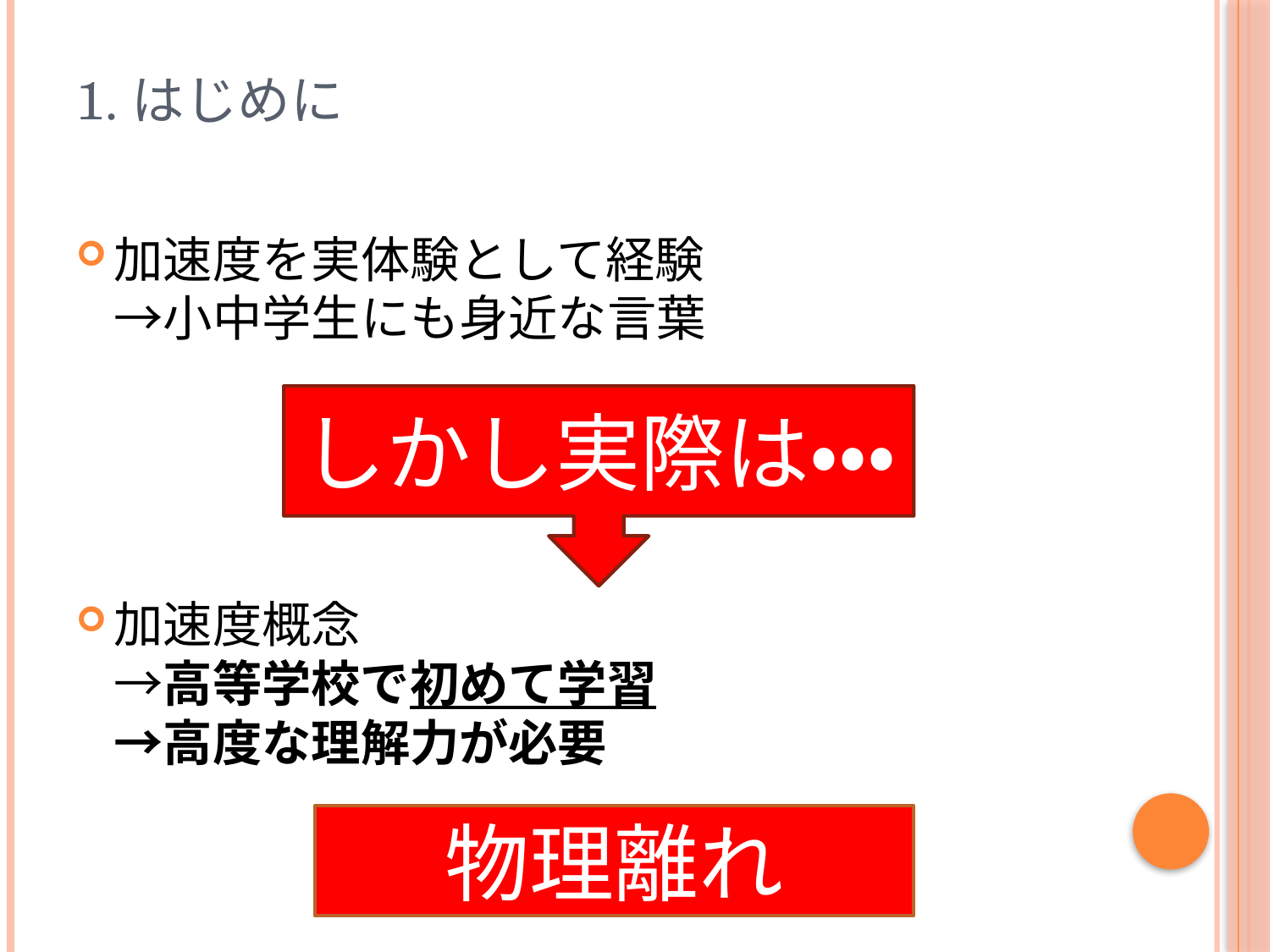

# 1.はじめに
加速度を実体験として経験
→小中学生にも身近な言葉
加速度概念
→高等学校で初めて学習
→高度な理解力が必要
しかし実際は・・・
物理離れ